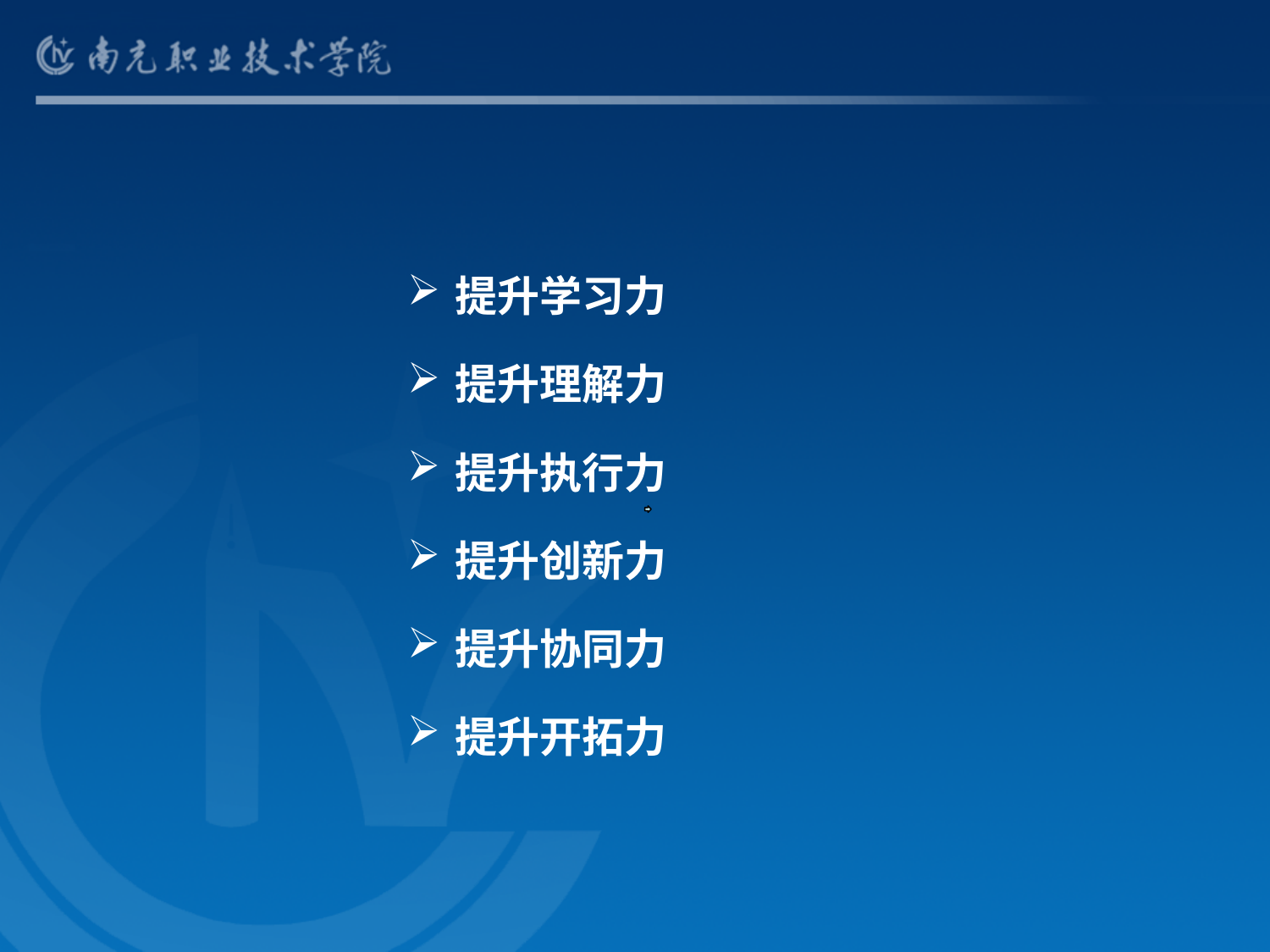

#

提升学习力
提升理解力
提升执行力
提升创新力
提升协同力
提升开拓力